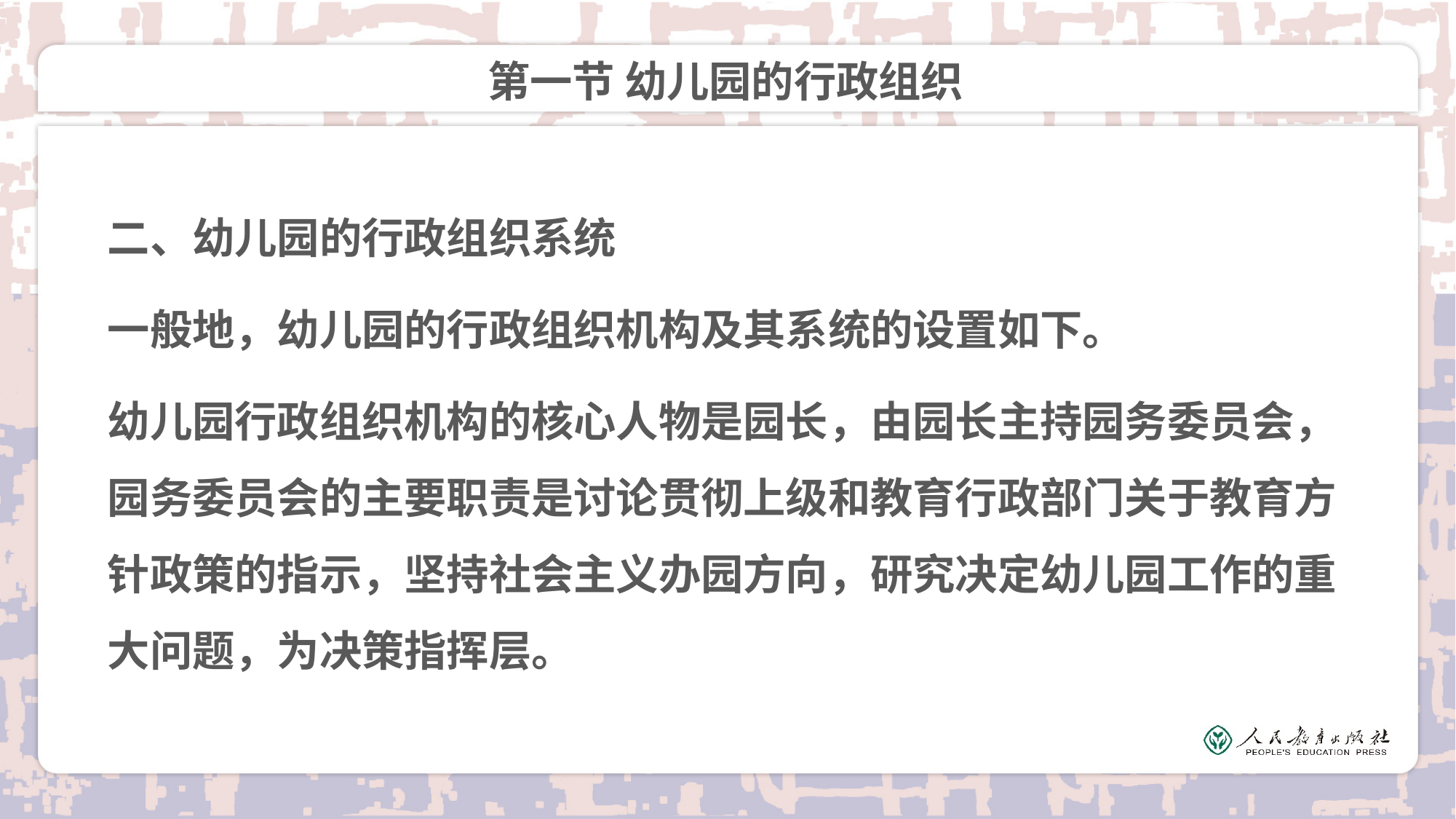

# 第一节 幼儿园的行政组织
二、幼儿园的行政组织系统
一般地，幼儿园的行政组织机构及其系统的设置如下。
幼儿园行政组织机构的核心人物是园长，由园长主持园务委员会，园务委员会的主要职责是讨论贯彻上级和教育行政部门关于教育方针政策的指示，坚持社会主义办园方向，研究决定幼儿园工作的重大问题，为决策指挥层。